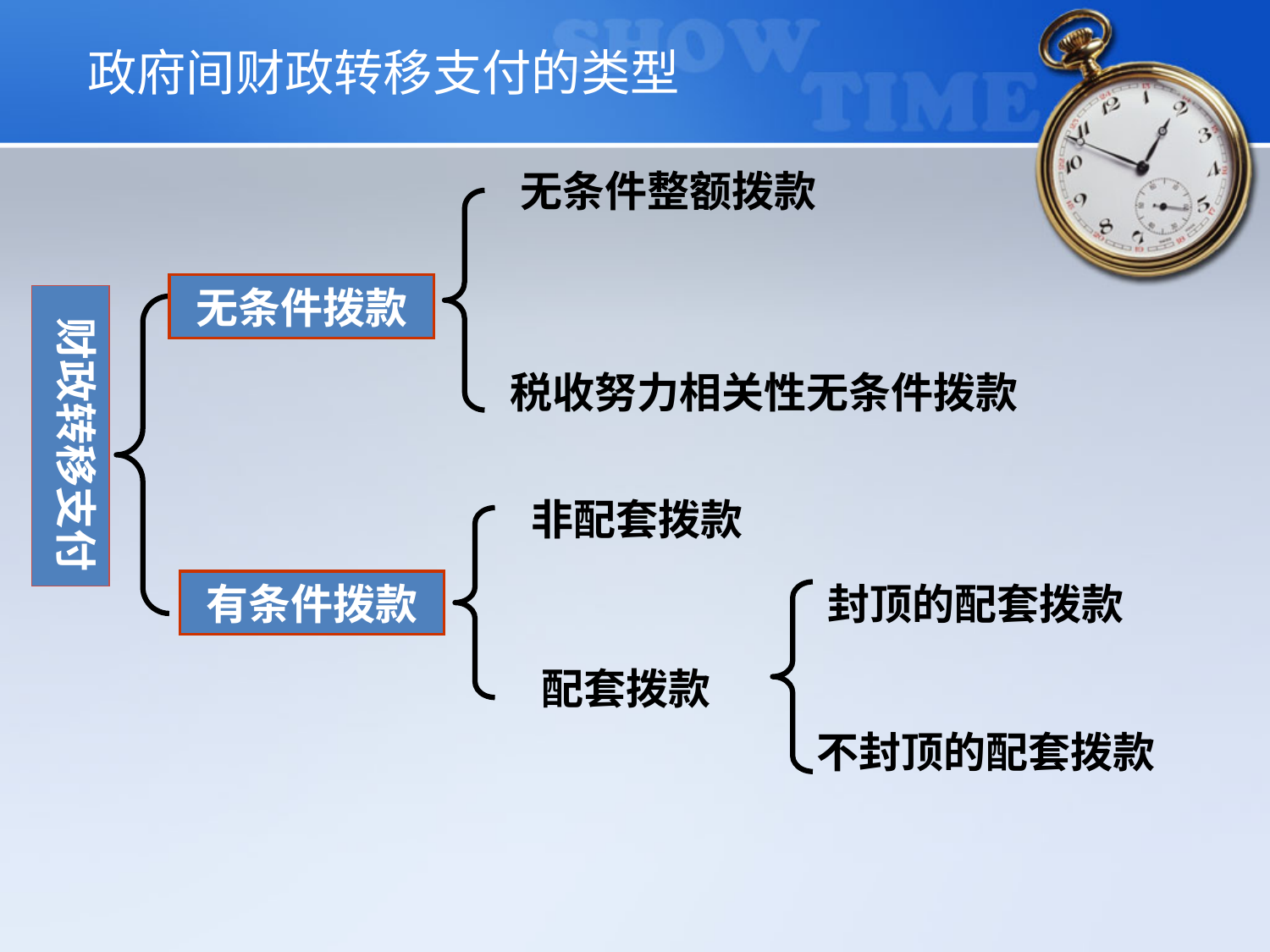

# 政府间财政转移支付的类型
无条件整额拨款

无条件拨款
 财政转移支付

税收努力相关性无条件拨款
非配套拨款

有条件拨款
封顶的配套拨款

配套拨款
不封顶的配套拨款